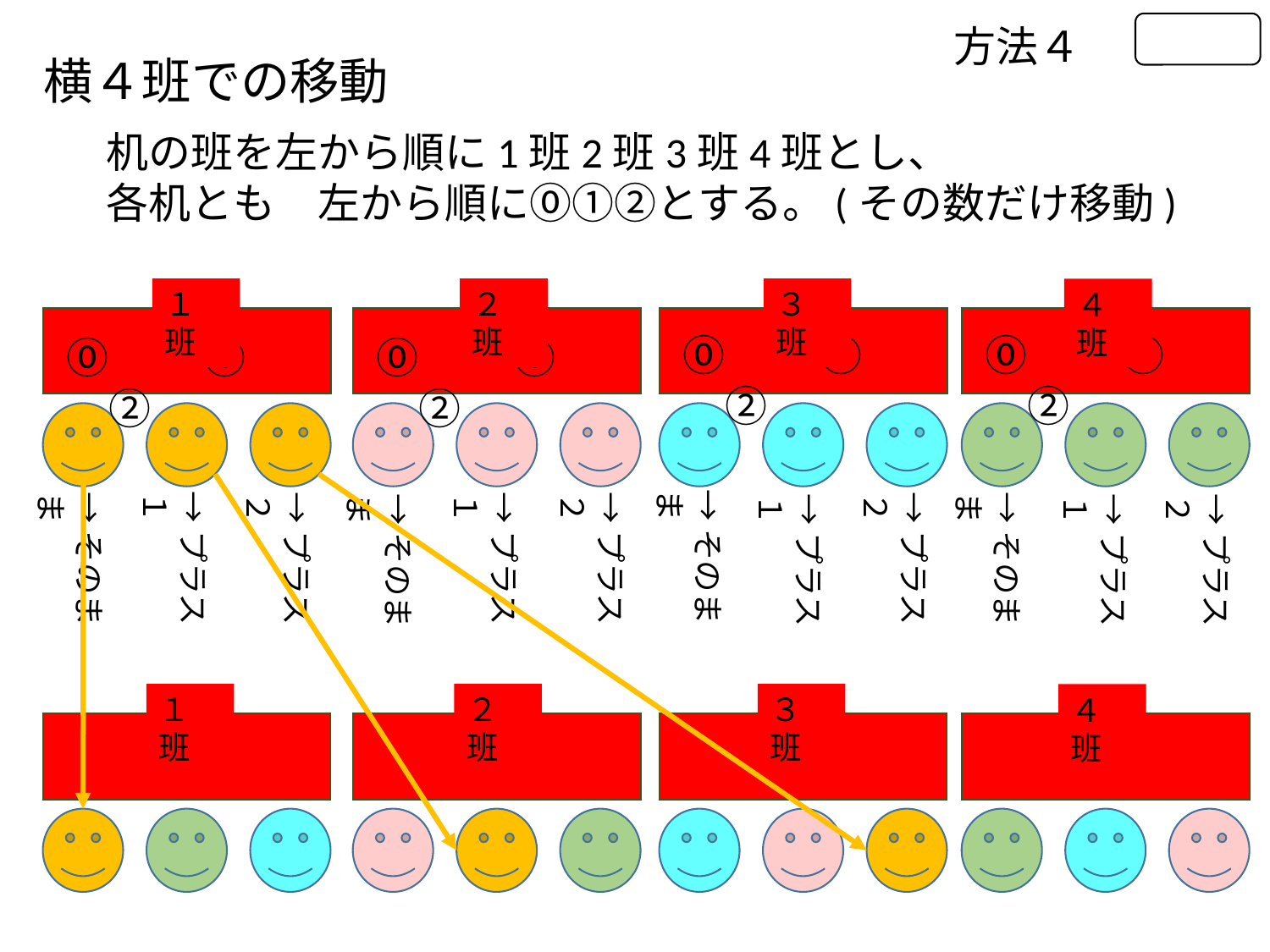

方法４

横４班での移動
机の班を左から順に1班2班3班4班とし、
各机とも　左から順に⓪①②とする。(その数だけ移動)
１班
２班
３班
４班

⓪　　①　　②
⓪　　①　　②
⓪　　①　　②
⓪　　①　　②

→そのまま
→プラス１
→プラス２
→プラス１
→プラス２
→プラス２
→そのまま
→そのまま
→そのまま
→プラス１
→プラス１
→プラス２
１班
２班
３班
４班